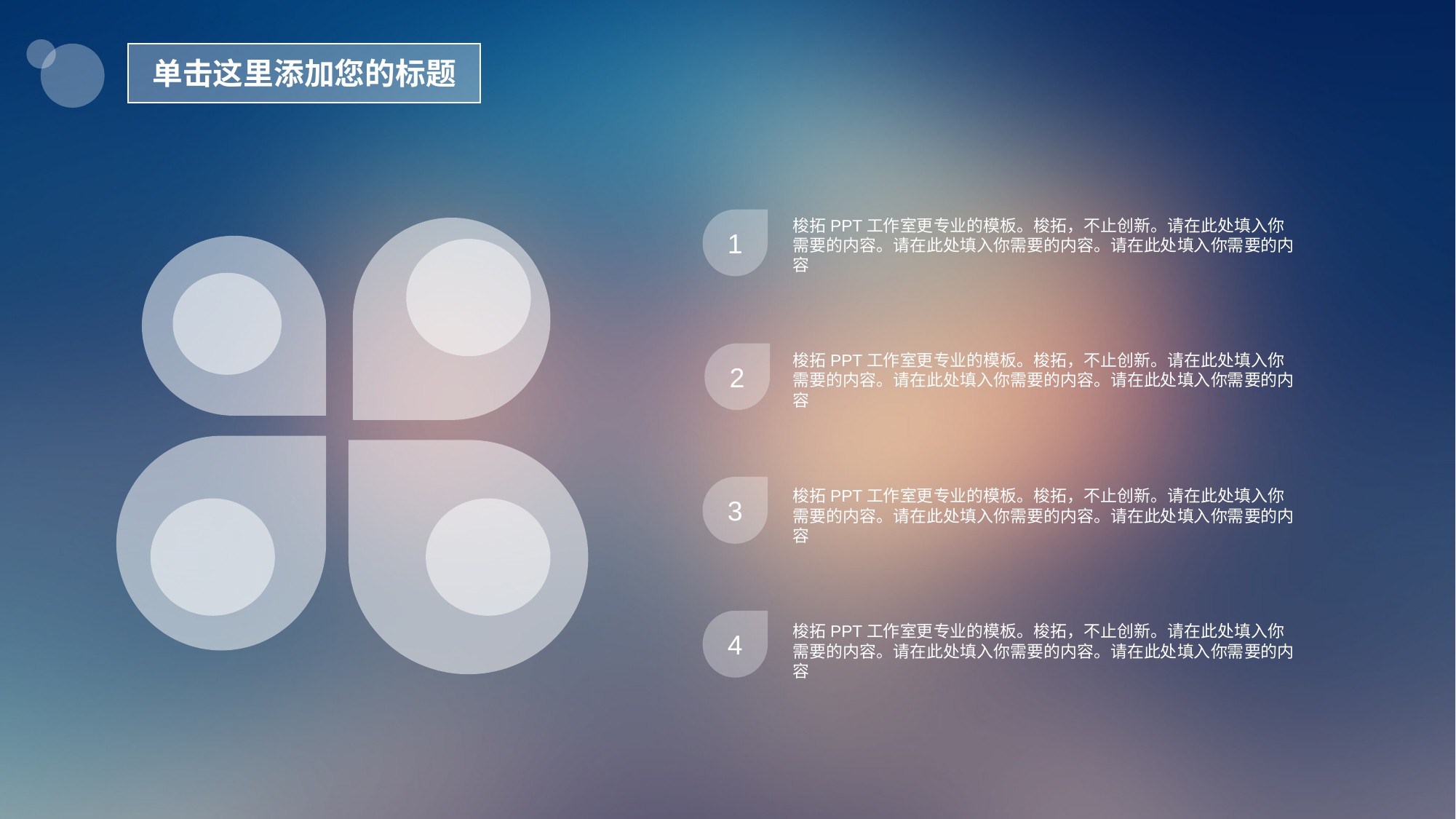

单击这里添加您的标题
1
梭拓PPT工作室更专业的模板。梭拓，不止创新。请在此处填入你需要的内容。请在此处填入你需要的内容。请在此处填入你需要的内容

2
梭拓PPT工作室更专业的模板。梭拓，不止创新。请在此处填入你需要的内容。请在此处填入你需要的内容。请在此处填入你需要的内容

3
梭拓PPT工作室更专业的模板。梭拓，不止创新。请在此处填入你需要的内容。请在此处填入你需要的内容。请在此处填入你需要的内容

4
梭拓PPT工作室更专业的模板。梭拓，不止创新。请在此处填入你需要的内容。请在此处填入你需要的内容。请在此处填入你需要的内容